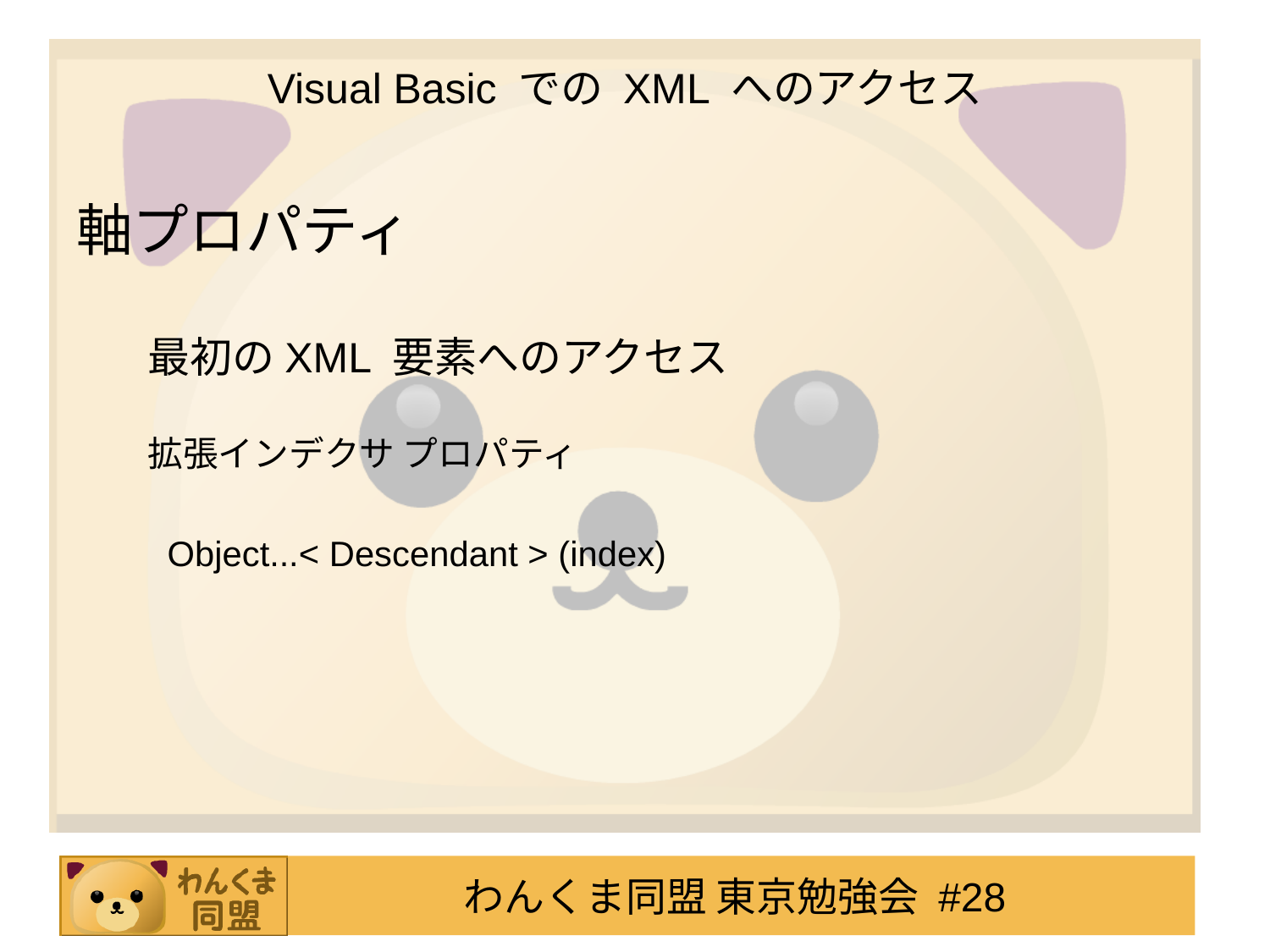

# Visual Basic での XML へのアクセス
軸プロパティ
最初のXML 要素へのアクセス
拡張インデクサ プロパティ
 Object...< Descendant > (index)